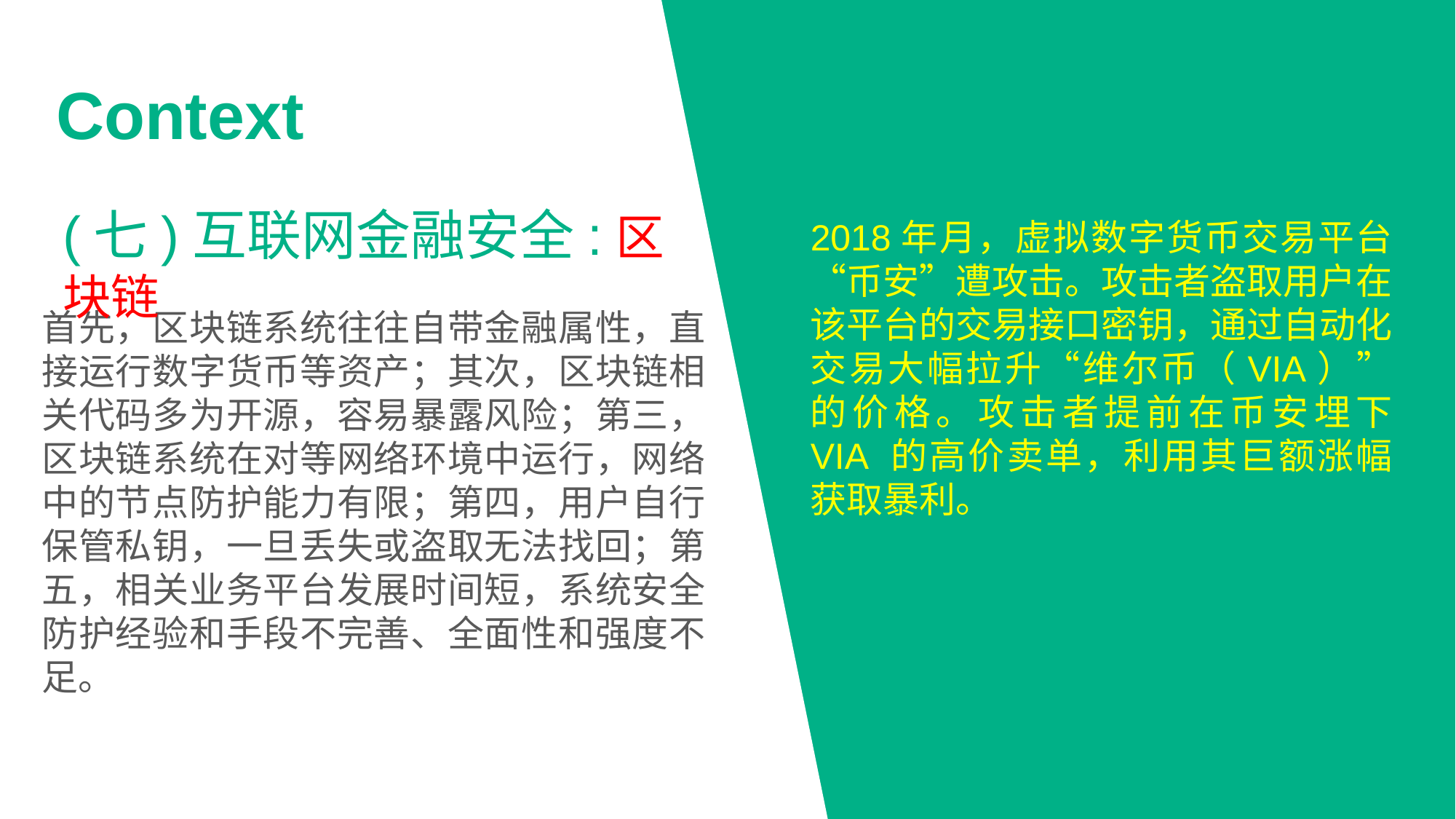

Context
(七)互联网金融安全:区块链
2018年月，虚拟数字货币交易平台“币安”遭攻击。攻击者盗取用户在该平台的交易接口密钥，通过自动化交易大幅拉升“维尔币（VIA）”的价格。攻击者提前在币安埋下 VIA 的高价卖单，利用其巨额涨幅获取暴利。
首先，区块链系统往往自带金融属性，直接运行数字货币等资产；其次，区块链相关代码多为开源，容易暴露风险；第三，区块链系统在对等网络环境中运行，网络中的节点防护能力有限；第四，用户自行保管私钥，一旦丢失或盗取无法找回；第五，相关业务平台发展时间短，系统安全防护经验和手段不完善、全面性和强度不足。